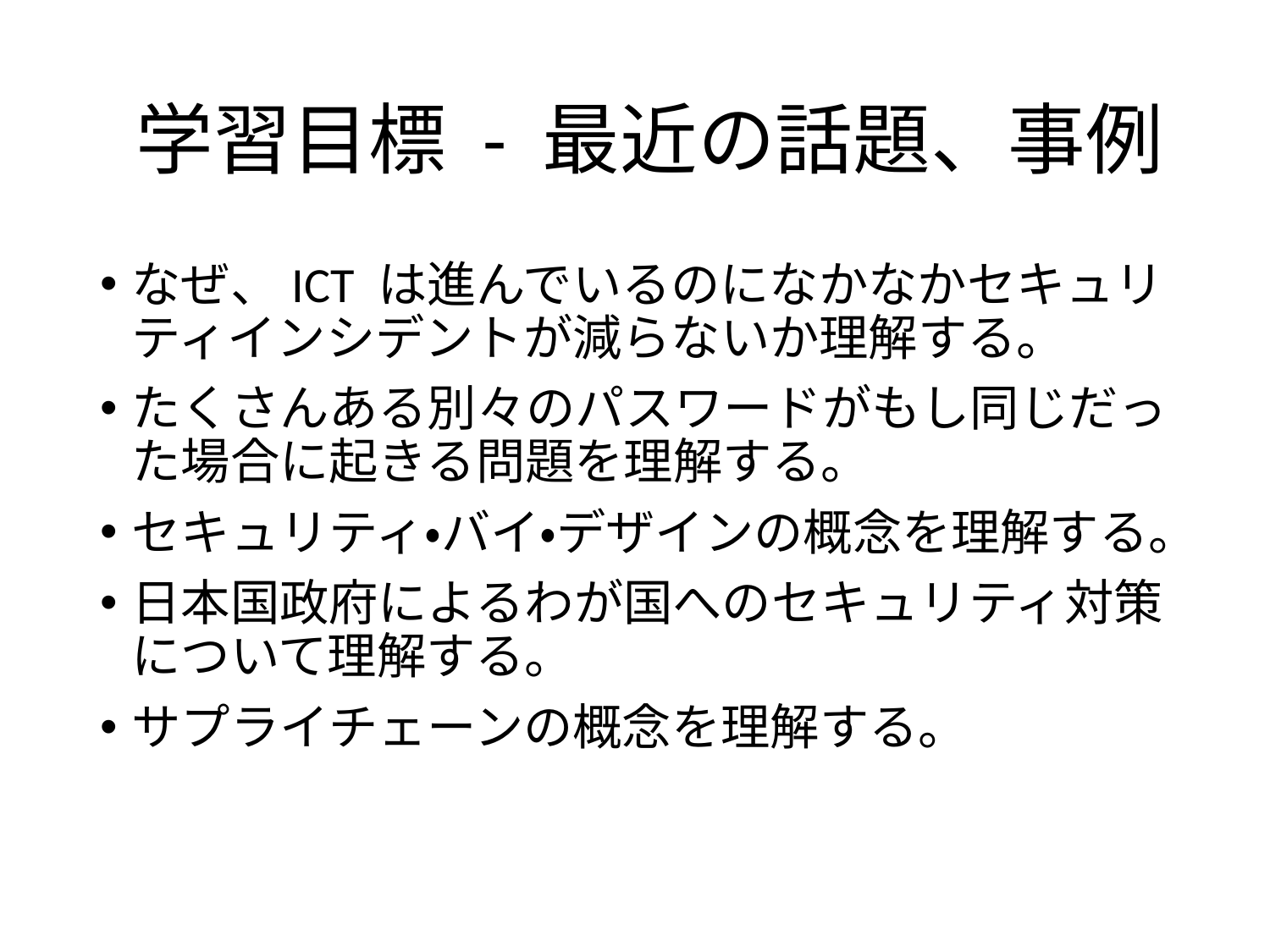

# 学習目標 - 最近の話題、事例
なぜ、ICT は進んでいるのになかなかセキュリティインシデントが減らないか理解する。
たくさんある別々のパスワードがもし同じだった場合に起きる問題を理解する。
セキュリティ・バイ・デザインの概念を理解する。
日本国政府によるわが国へのセキュリティ対策について理解する。
サプライチェーンの概念を理解する。